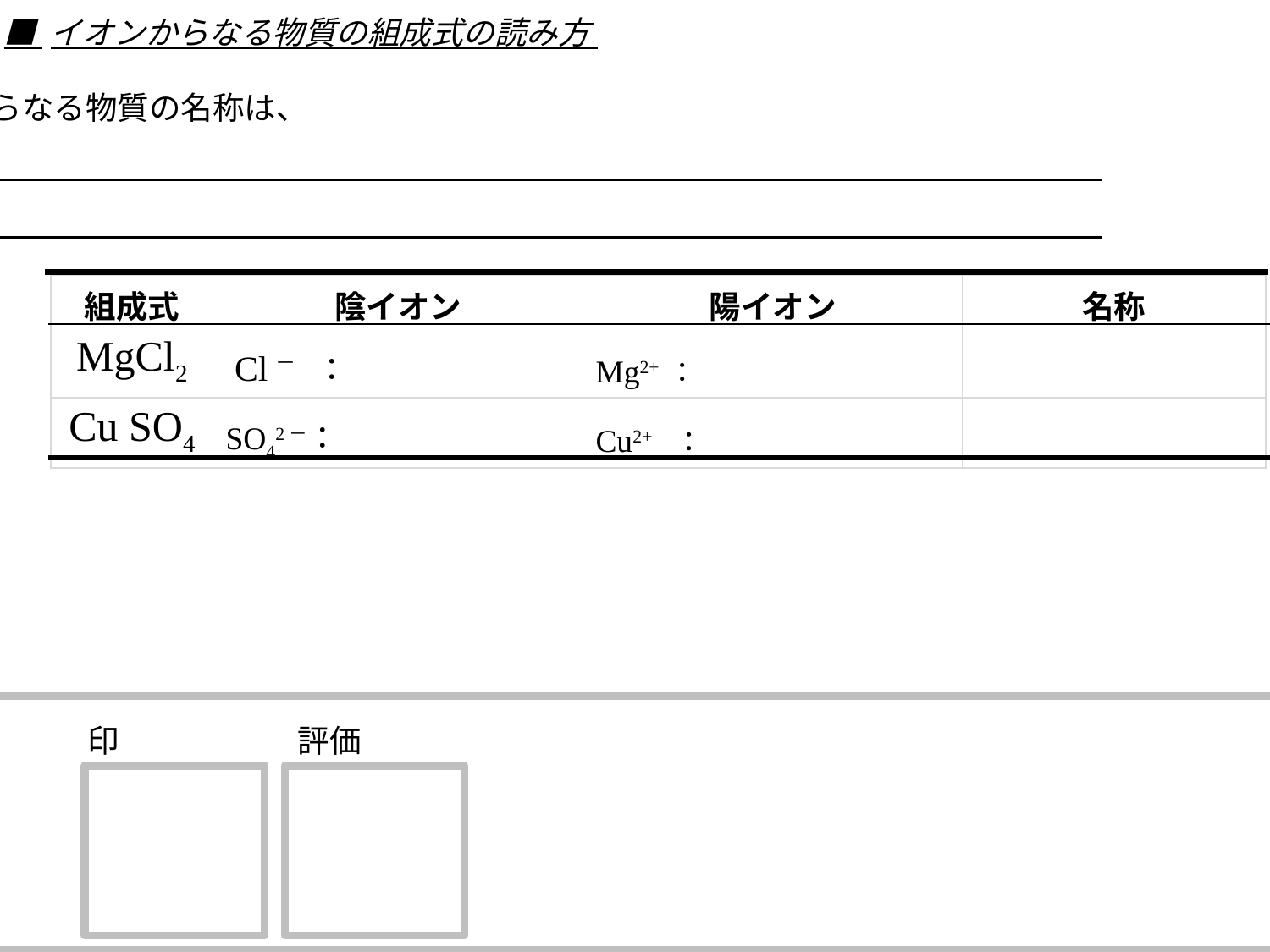

■ イオンからなる物質の組成式の読み方
　イオンからなる物質の名称は、
　　　①
　　　②
| 組成式 | 陰イオン | 陽イオン | 名称 |
| --- | --- | --- | --- |
| MgCl2 | Cl－　： | Mg2+ ： |  |
| Cu SO4 | SO42－： | Cu2+　： |  |
印
評価